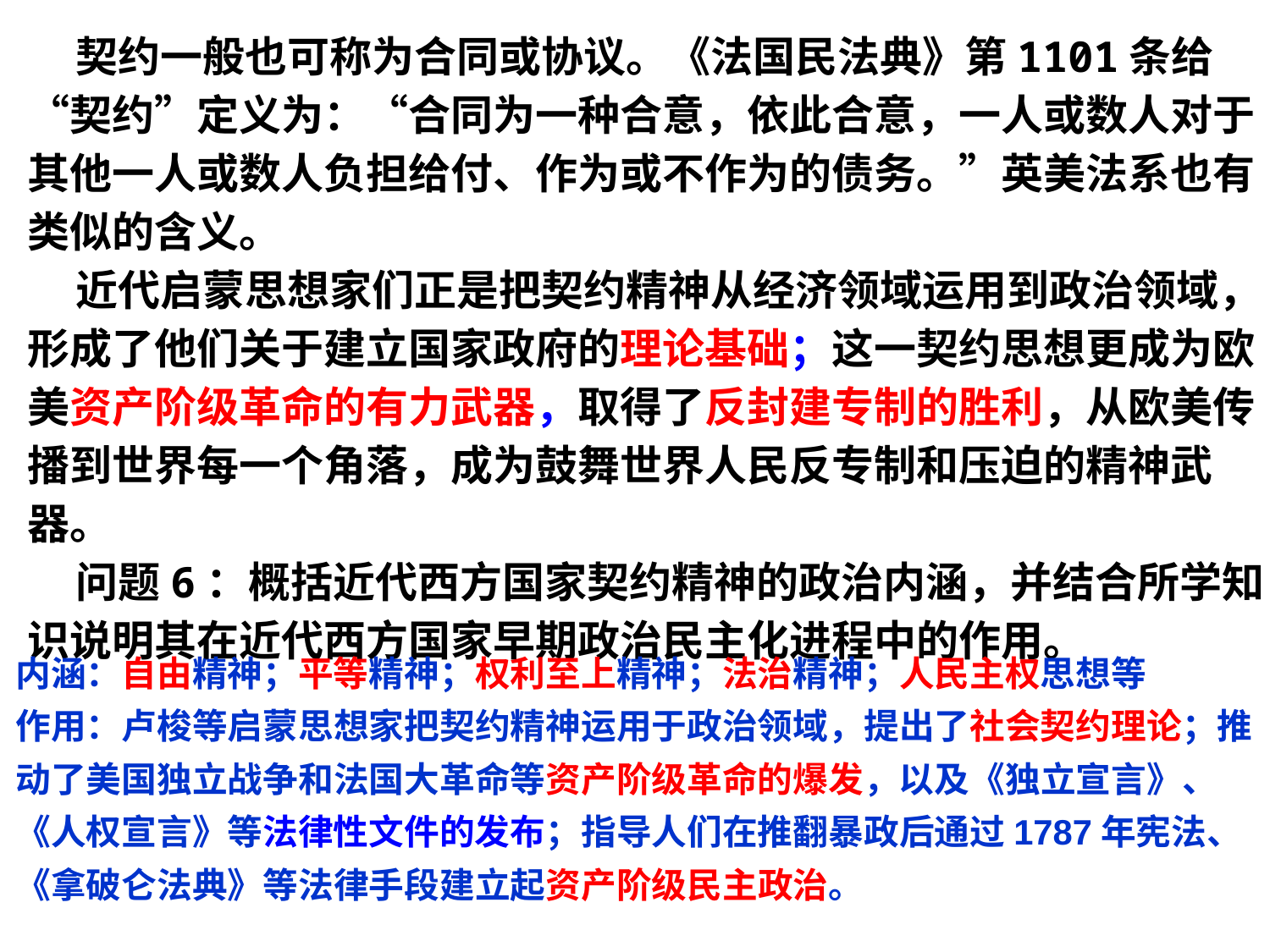

契约一般也可称为合同或协议。《法国民法典》第1101条给“契约”定义为：“合同为一种合意，依此合意，一人或数人对于其他一人或数人负担给付、作为或不作为的债务。”英美法系也有类似的含义。
    近代启蒙思想家们正是把契约精神从经济领域运用到政治领域，形成了他们关于建立国家政府的理论基础；这一契约思想更成为欧美资产阶级革命的有力武器，取得了反封建专制的胜利，从欧美传播到世界每一个角落，成为鼓舞世界人民反专制和压迫的精神武器。
    问题6：概括近代西方国家契约精神的政治内涵，并结合所学知识说明其在近代西方国家早期政治民主化进程中的作用。
内涵：自由精神；平等精神；权利至上精神；法治精神；人民主权思想等
作用：卢梭等启蒙思想家把契约精神运用于政治领域，提出了社会契约理论；推动了美国独立战争和法国大革命等资产阶级革命的爆发，以及《独立宣言》、《人权宣言》等法律性文件的发布；指导人们在推翻暴政后通过1787年宪法、《拿破仑法典》等法律手段建立起资产阶级民主政治。